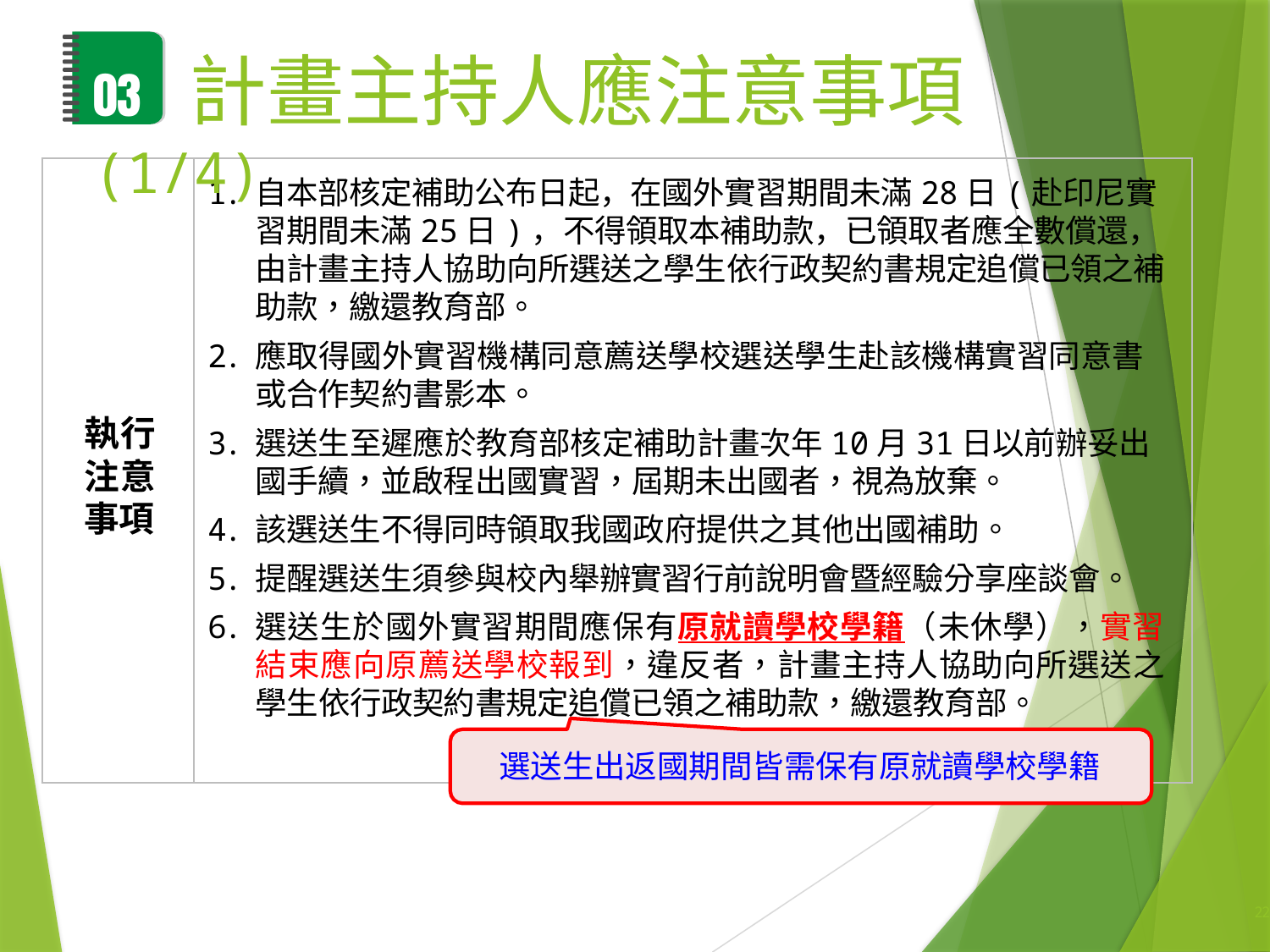

# 03	計畫主持人應注意事項 (1/4)

自本部核定補助公布日起，在國外實習期間未滿28日(赴印尼實 習期間未滿25日)，不得領取本補助款，已領取者應全數償還，由計畫主持人協助向所選送之學生依行政契約書規定追償已領之補助款，繳還教育部。
應取得國外實習機構同意薦送學校選送學生赴該機構實習同意書
或合作契約書影本。
選送生至遲應於教育部核定補助計畫次年10月31日以前辦妥出國手續，並啟程出國實習，屆期未出國者，視為放棄。
該選送生不得同時領取我國政府提供之其他出國補助。
提醒選送生須參與校內舉辦實習行前說明會暨經驗分享座談會。
選送生於國外實習期間應保有原就讀學校學籍（未休學），實習結束應向原薦送學校報到，違反者，計畫主持人協助向所選送之學生依行政契約書規定追償已領之補助款，繳還教育部。
執行注意事項

選送生出返國期間皆需保有原就讀學校學籍
22